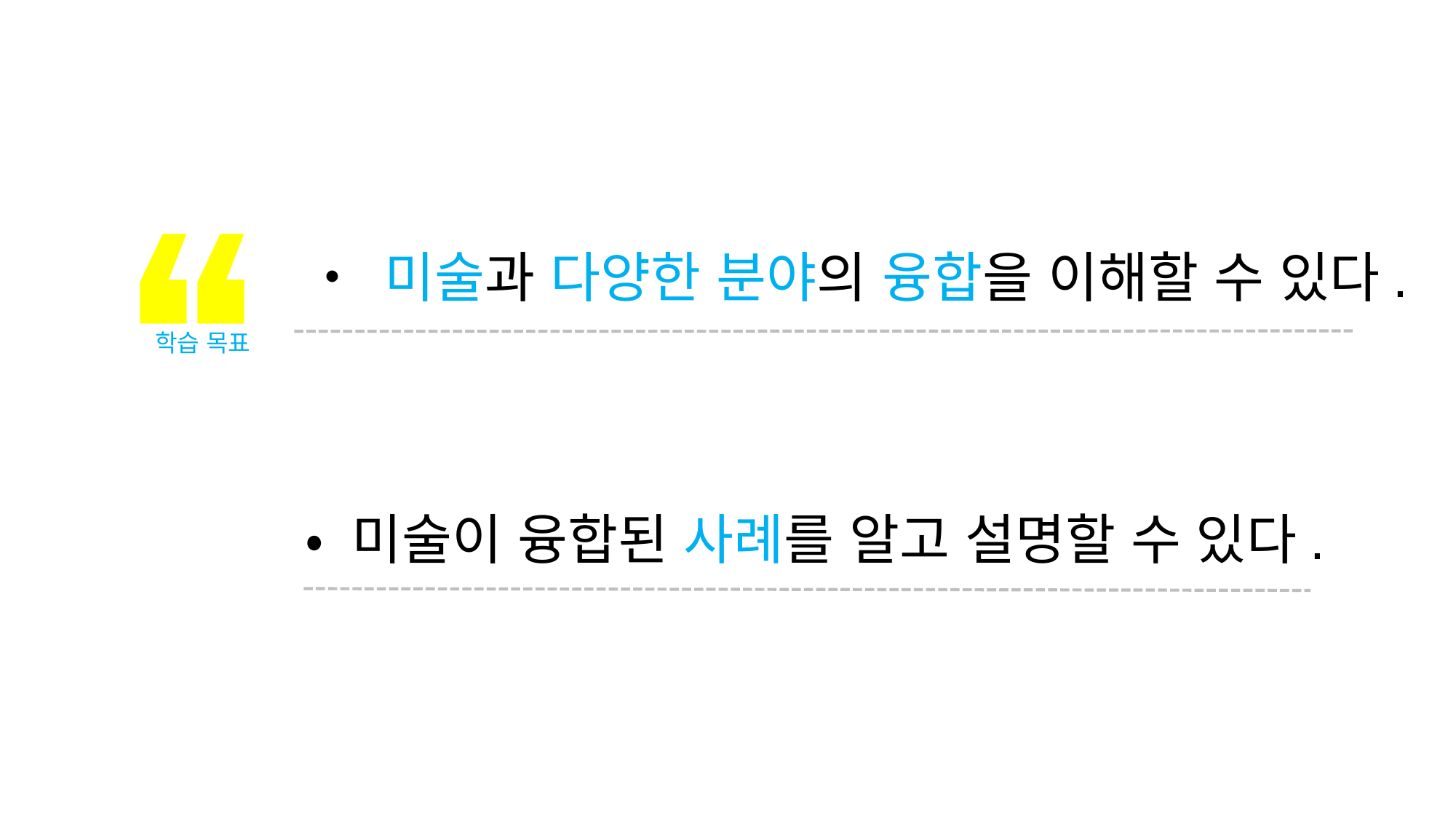

“
• 미술과 다양한 분야의 융합을 이해할 수 있다.

• 미술이 융합된 사례를 알고 설명할 수 있다.
학습 목표